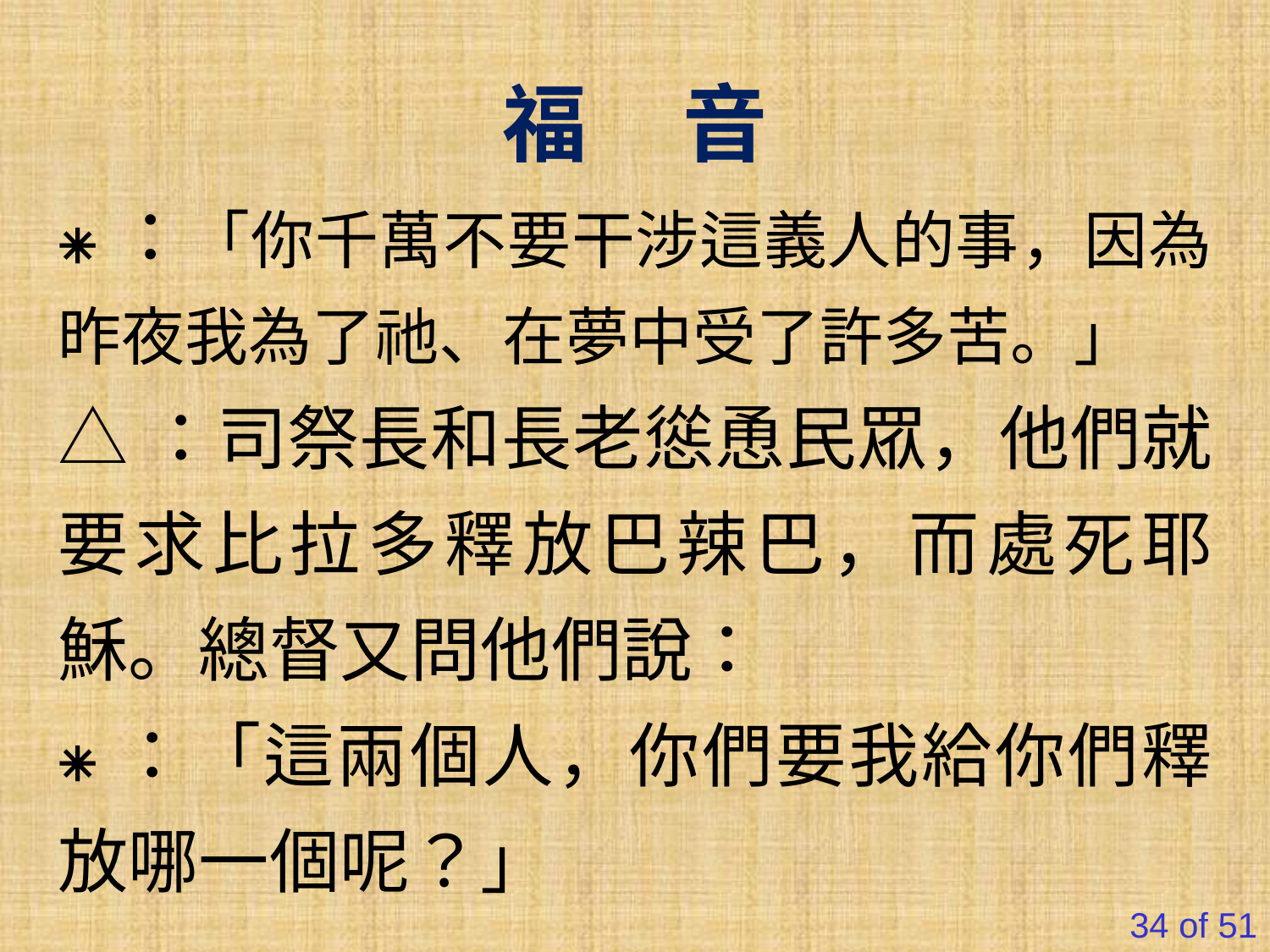

福     音
⁕：「你千萬不要干涉這義人的事，因為昨夜我為了祂、在夢中受了許多苦。」
△：司祭長和長老慫恿民眾，他們就要求比拉多釋放巴辣巴，而處死耶穌。總督又問他們說：
⁕：「這兩個人，你們要我給你們釋放哪一個呢？」
34 of 51